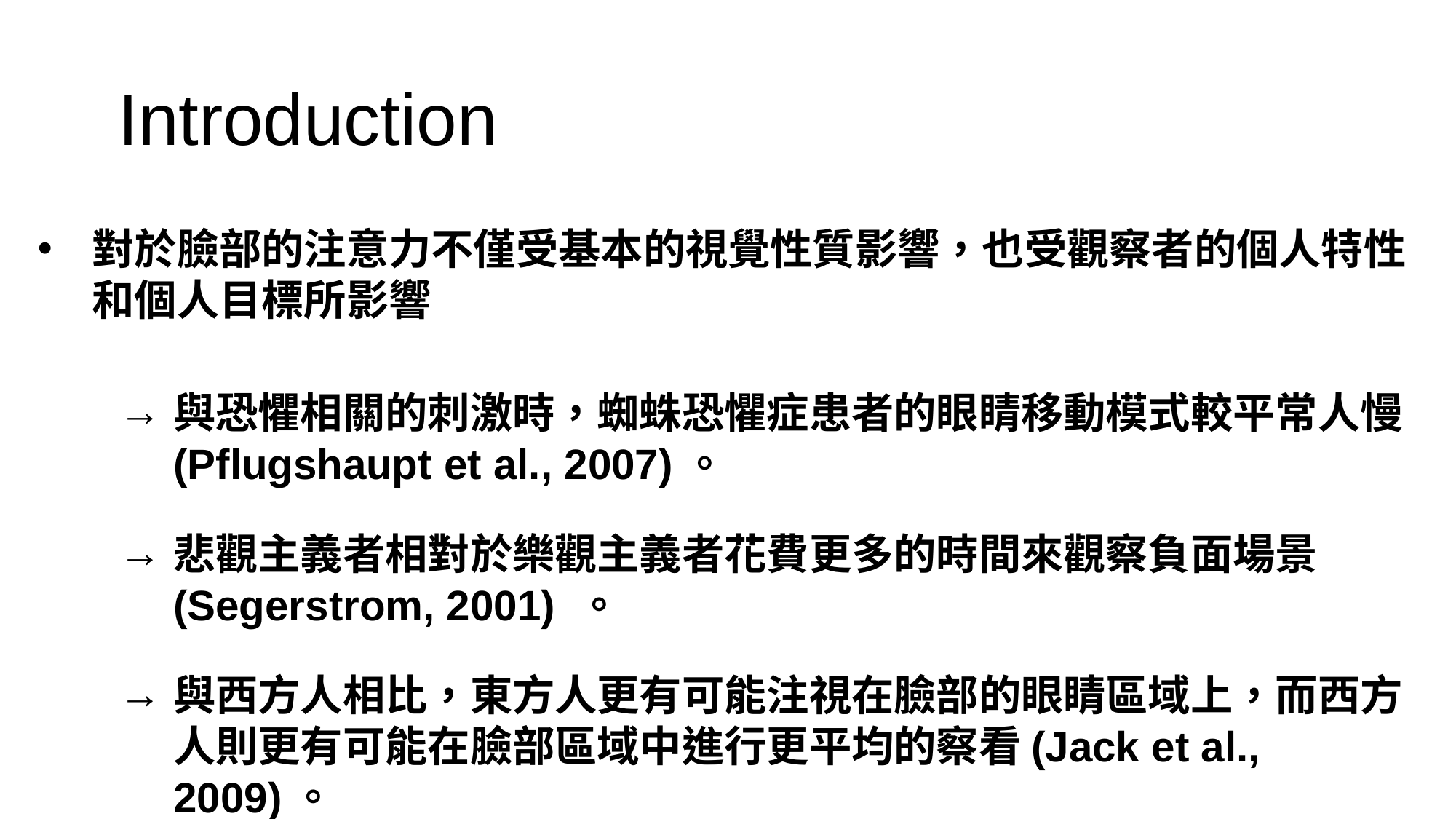

Introduction
對於臉部的注意力不僅受基本的視覺性質影響，也受觀察者的個人特性和個人目標所影響
與恐懼相關的刺激時，蜘蛛恐懼症患者的眼睛移動模式較平常人慢(Pflugshaupt et al., 2007)。
悲觀主義者相對於樂觀主義者花費更多的時間來觀察負面場景(Segerstrom, 2001) 。
與西方人相比，東方人更有可能注視在臉部的眼睛區域上，而西方人則更有可能在臉部區域中進行更平均的察看(Jack et al., 2009)。